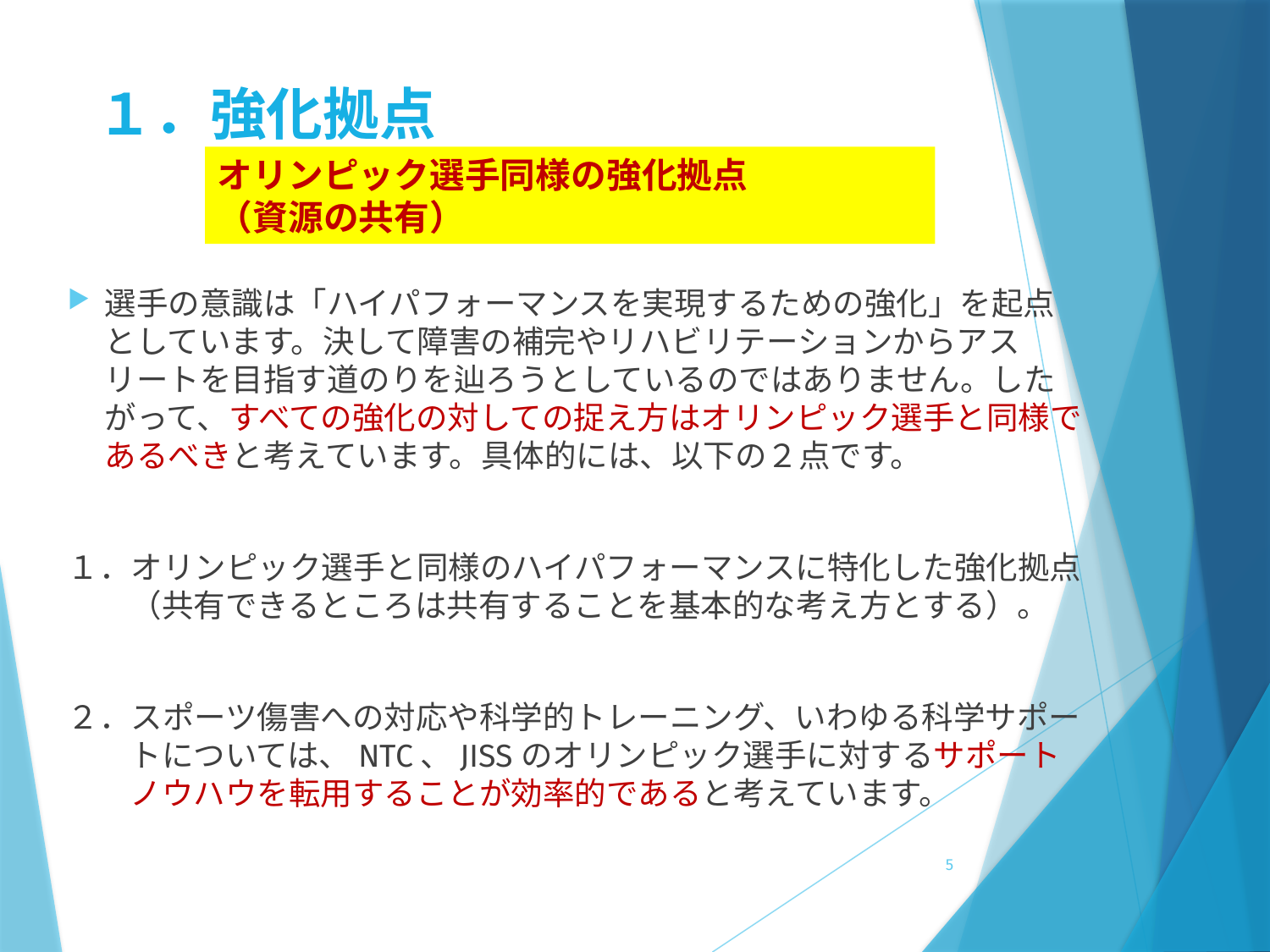

# １．強化拠点
オリンピック選手同様の強化拠点
（資源の共有）
選手の意識は「ハイパフォーマンスを実現するための強化」を起点としています。決して障害の補完やリハビリテーションからアスリートを目指す道のりを辿ろうとしているのではありません。したがって、すべての強化の対しての捉え方はオリンピック選手と同様であるべきと考えています。具体的には、以下の２点です。

１．オリンピック選手と同様のハイパフォーマンスに特化した強化拠点（共有できるところは共有することを基本的な考え方とする）。

２．スポーツ傷害への対応や科学的トレーニング、いわゆる科学サポートについては、NTC、JISSのオリンピック選手に対するサポートノウハウを転用することが効率的であると考えています。

5